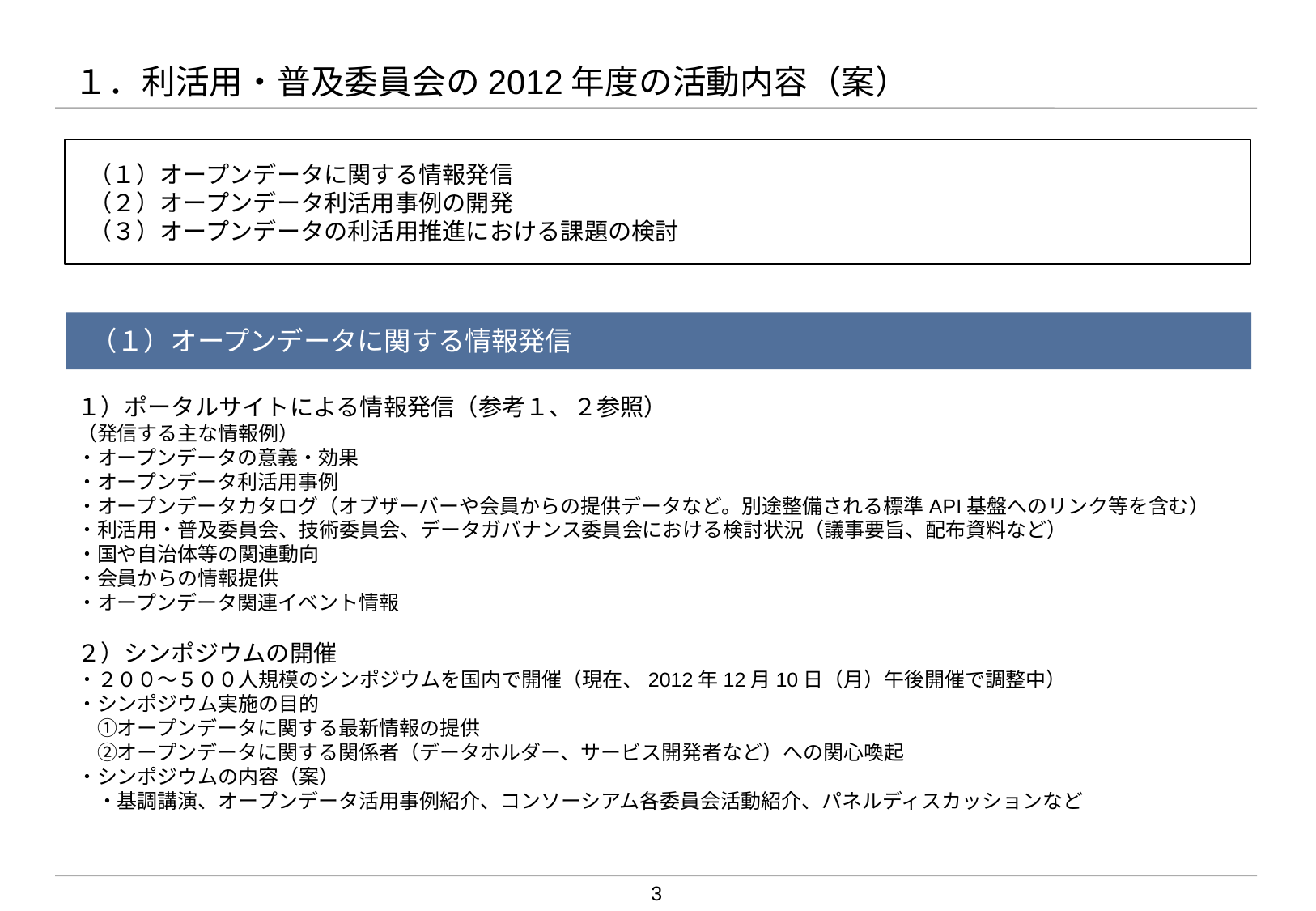

# １．利活用・普及委員会の2012年度の活動内容（案）
（１）オープンデータに関する情報発信
（２）オープンデータ利活用事例の開発
（３）オープンデータの利活用推進における課題の検討
（１）オープンデータに関する情報発信
（１） オープンデータに関する情報発信

１）ポータルサイトによる情報発信（参考１、２参照）
（発信する主な情報例）
・オープンデータの意義・効果
・オープンデータ利活用事例
・オープンデータカタログ（オブザーバーや会員からの提供データなど。別途整備される標準API基盤へのリンク等を含む）
・利活用・普及委員会、技術委員会、データガバナンス委員会における検討状況（議事要旨、配布資料など）
・国や自治体等の関連動向
・会員からの情報提供
・オープンデータ関連イベント情報

２）シンポジウムの開催
・２００～５００人規模のシンポジウムを国内で開催（現在、2012年12月10日（月）午後開催で調整中）
・シンポジウム実施の目的
　①オープンデータに関する最新情報の提供
　②オープンデータに関する関係者（データホルダー、サービス開発者など）への関心喚起
・シンポジウムの内容（案）
　・基調講演、オープンデータ活用事例紹介、コンソーシアム各委員会活動紹介、パネルディスカッションなど
3